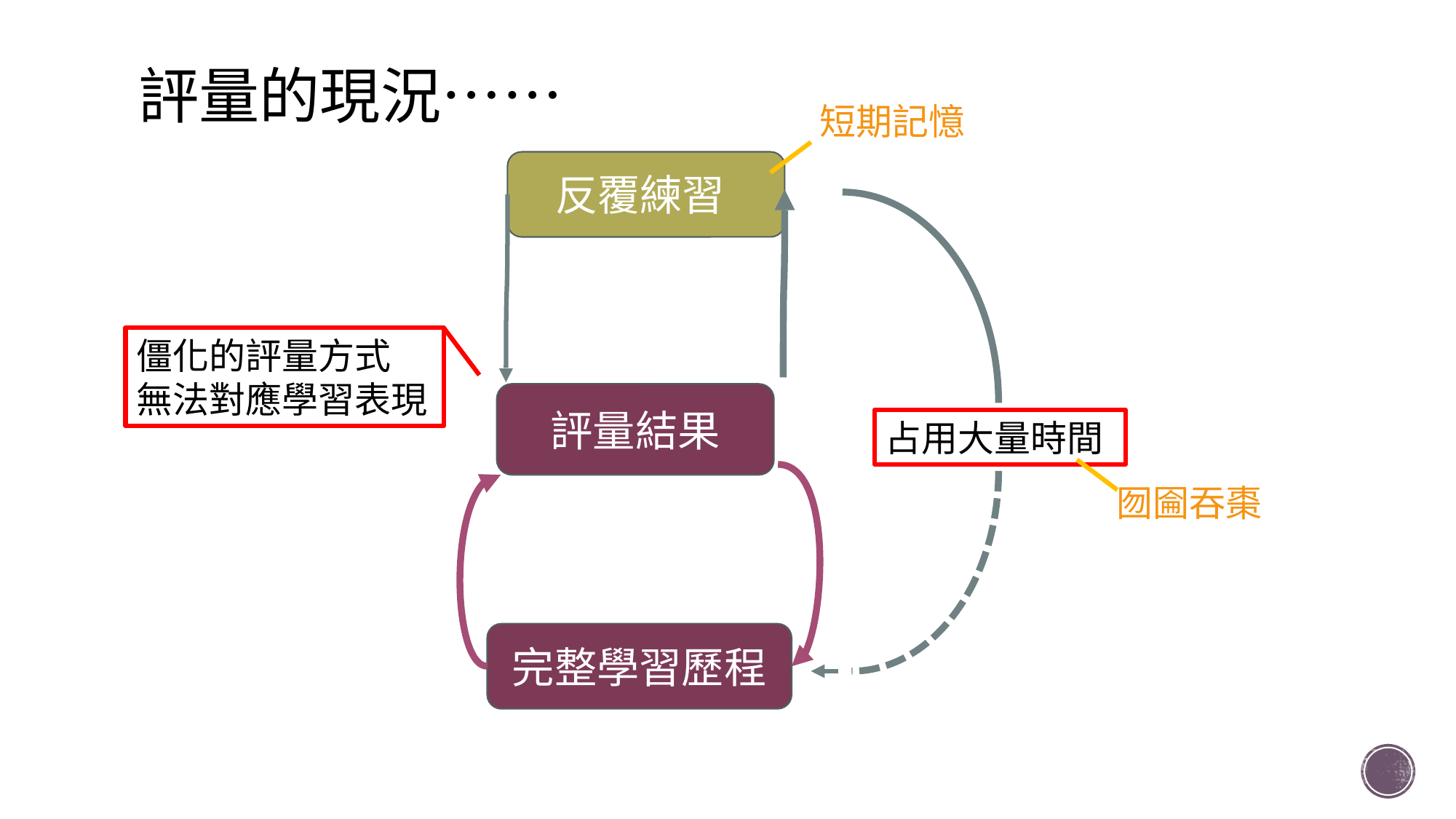

# 評量的現況……
短期記憶

反覆練習

僵化的評量方式
無法對應學習表現
評量結果
占用大量時間
囫圇吞棗
完整學習歷程